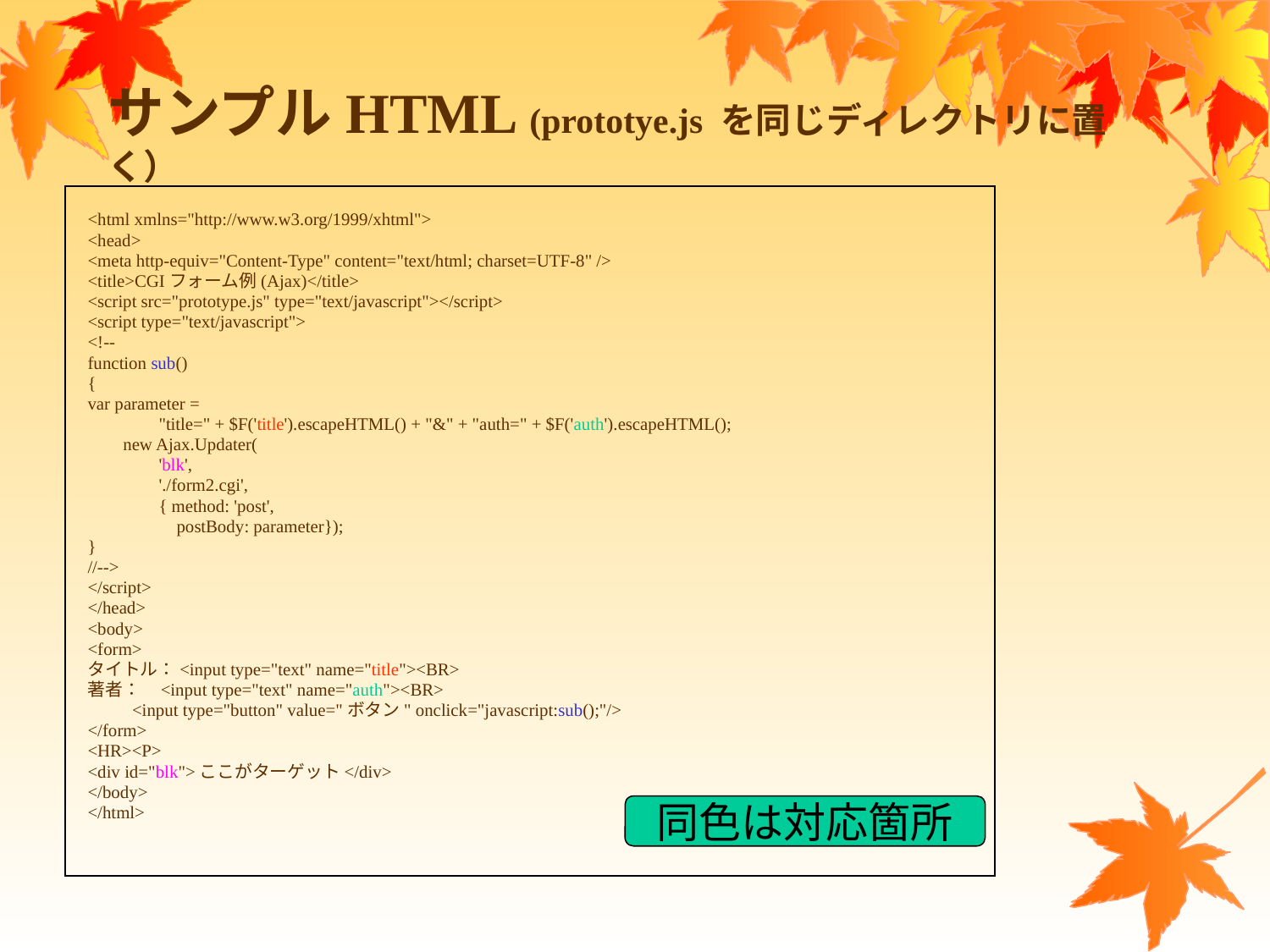

# サンプルHTML (prototye.js を同じディレクトリに置く）

<html xmlns="http://www.w3.org/1999/xhtml">
<head>
<meta http-equiv="Content-Type" content="text/html; charset=UTF-8" />
<title>CGIフォーム例(Ajax)</title>
<script src="prototype.js" type="text/javascript"></script>
<script type="text/javascript">
<!--
function sub()
{
var parameter =
                "title=" + $F('title').escapeHTML() + "&" + "auth=" + $F('auth').escapeHTML();
        new Ajax.Updater(
                'blk',
                './form2.cgi',
                { method: 'post',
                    postBody: parameter});
}
//-->
</script>
</head>
<body>
<form>
タイトル：<input type="text" name="title"><BR>
著者：    <input type="text" name="auth"><BR>
          <input type="button" value="ボタン" onclick="javascript:sub();"/>
</form>
<HR><P>
<div id="blk">ここがターゲット</div>
</body>
</html>
同色は対応箇所